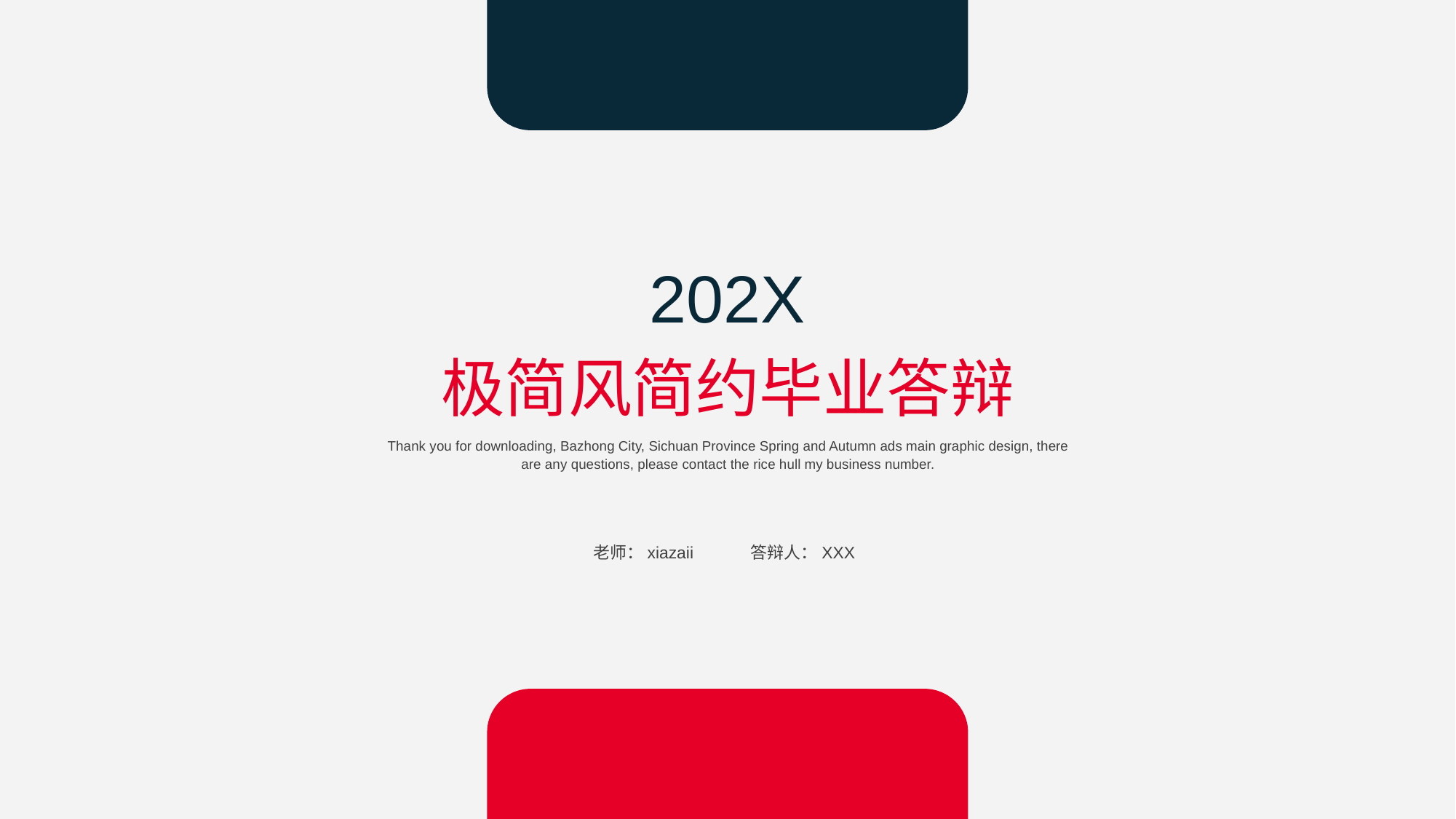

202X
极简风简约毕业答辩
Thank you for downloading, Bazhong City, Sichuan Province Spring and Autumn ads main graphic design, there are any questions, please contact the rice hull my business number.
老师：xiazaii
答辩人：XXX